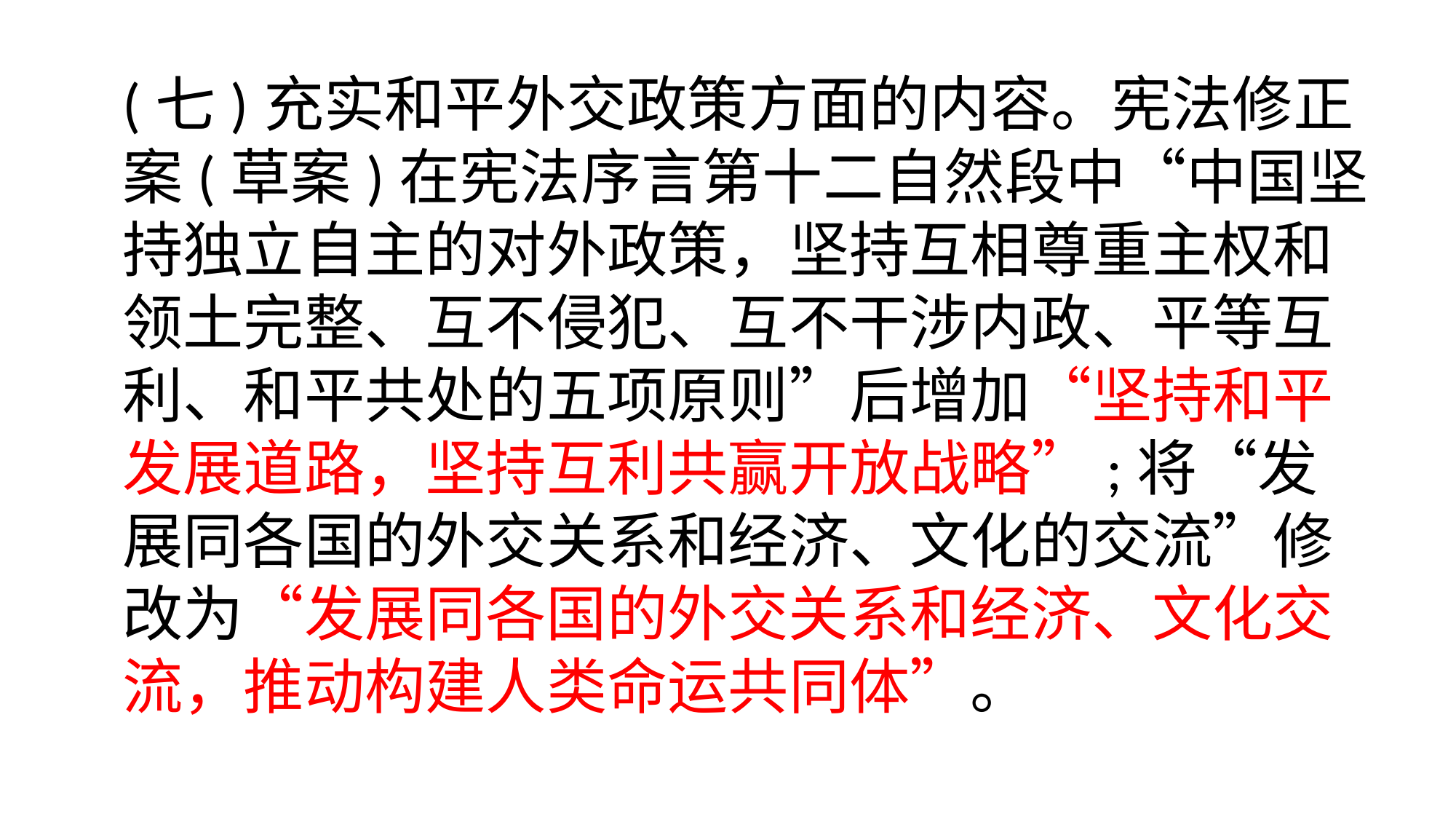

(七)充实和平外交政策方面的内容。宪法修正案(草案)在宪法序言第十二自然段中“中国坚持独立自主的对外政策，坚持互相尊重主权和领土完整、互不侵犯、互不干涉内政、平等互利、和平共处的五项原则”后增加“坚持和平发展道路，坚持互利共赢开放战略”;将“发展同各国的外交关系和经济、文化的交流”修改为“发展同各国的外交关系和经济、文化交流，推动构建人类命运共同体”。